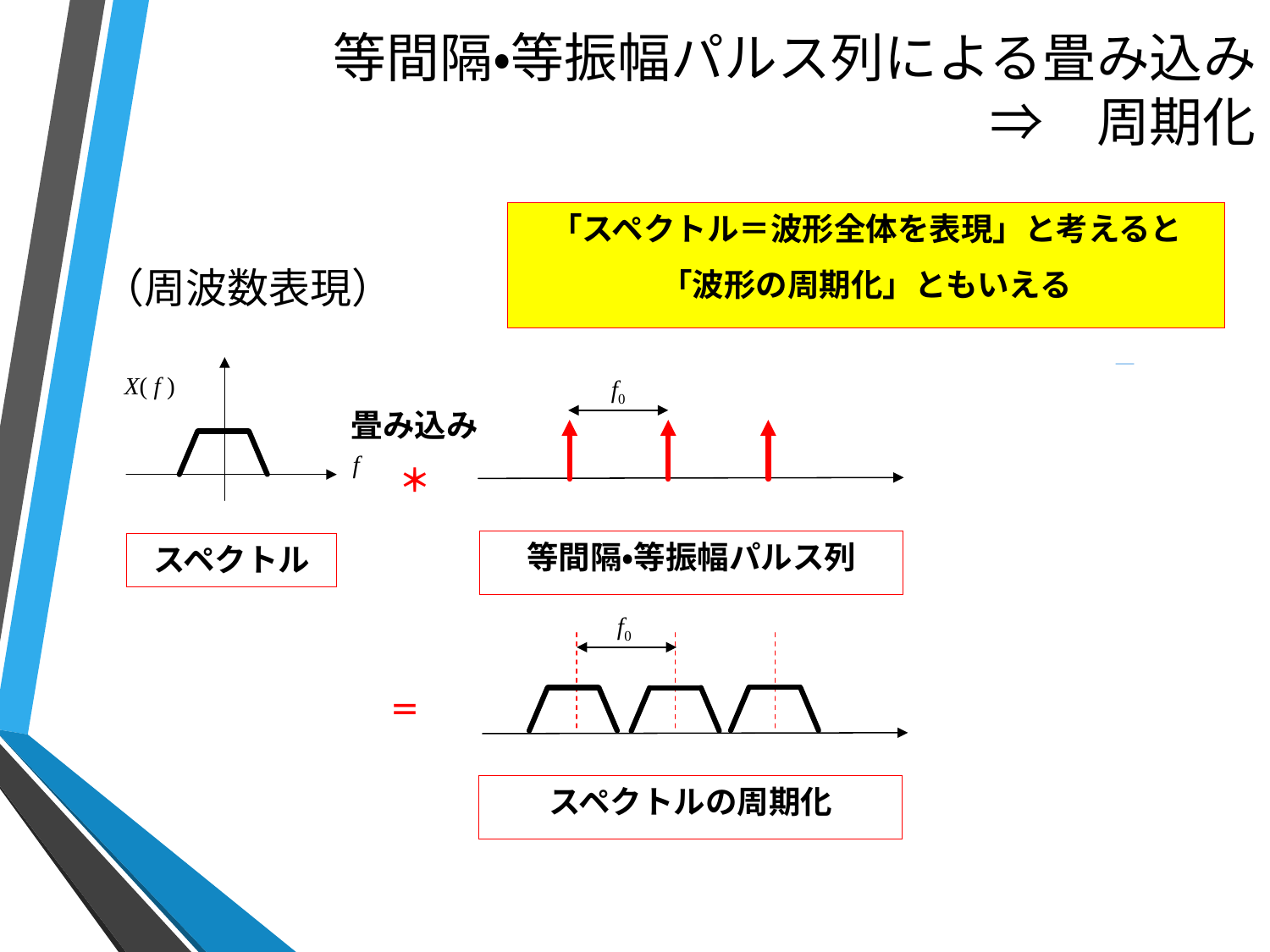

# 等間隔・等振幅パルス列による畳み込み ⇒　周期化
「スペクトル＝波形全体を表現」と考えると
「波形の周期化」ともいえる
（周波数表現）
X( f )
f
f0
畳み込み
＊
等間隔・等振幅パルス列
スペクトル
f0
＝
スペクトルの周期化